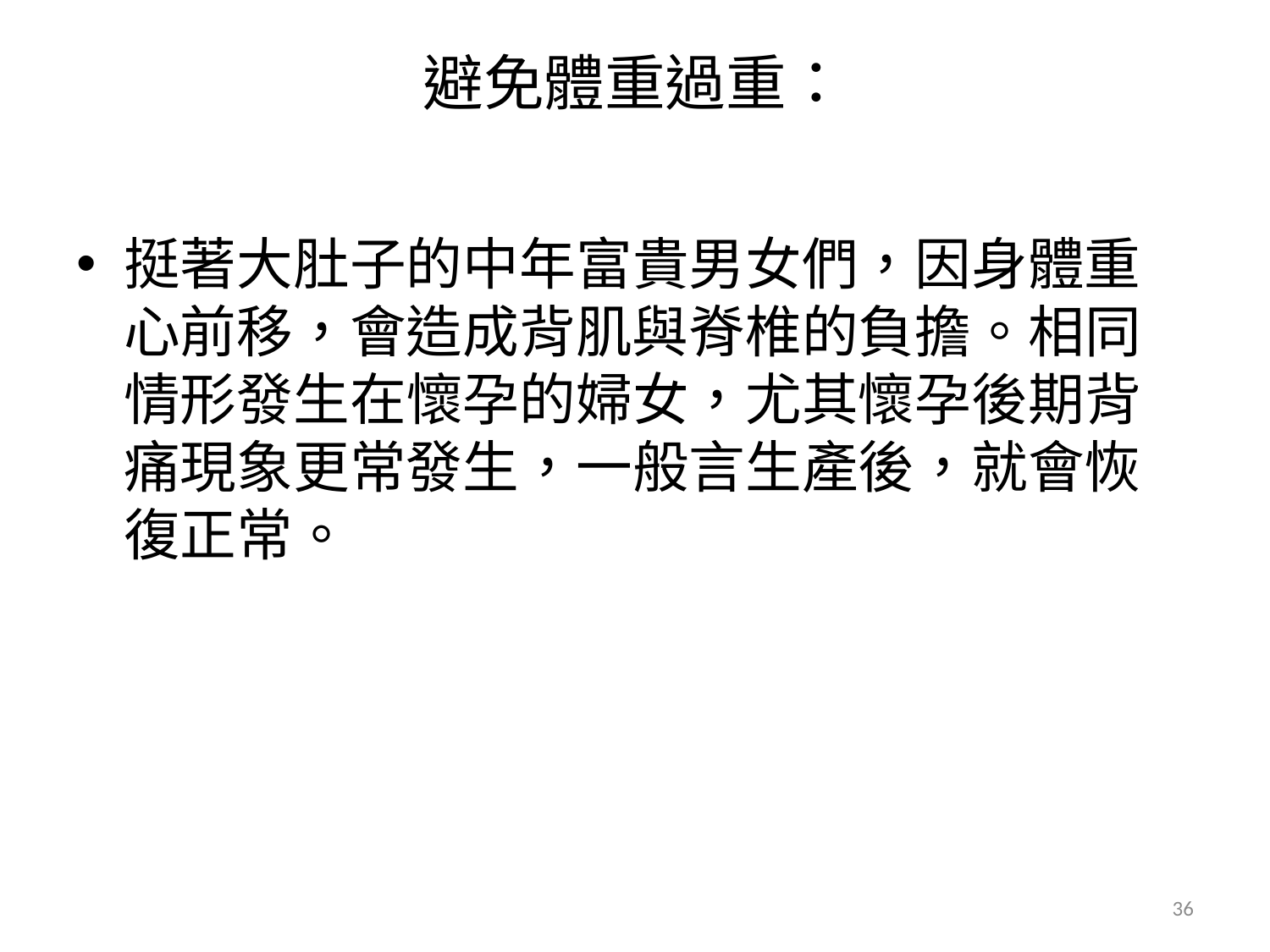

# 避免體重過重：
挺著大肚子的中年富貴男女們，因身體重心前移，會造成背肌與脊椎的負擔。相同情形發生在懷孕的婦女，尤其懷孕後期背痛現象更常發生，一般言生產後，就會恢復正常。
36